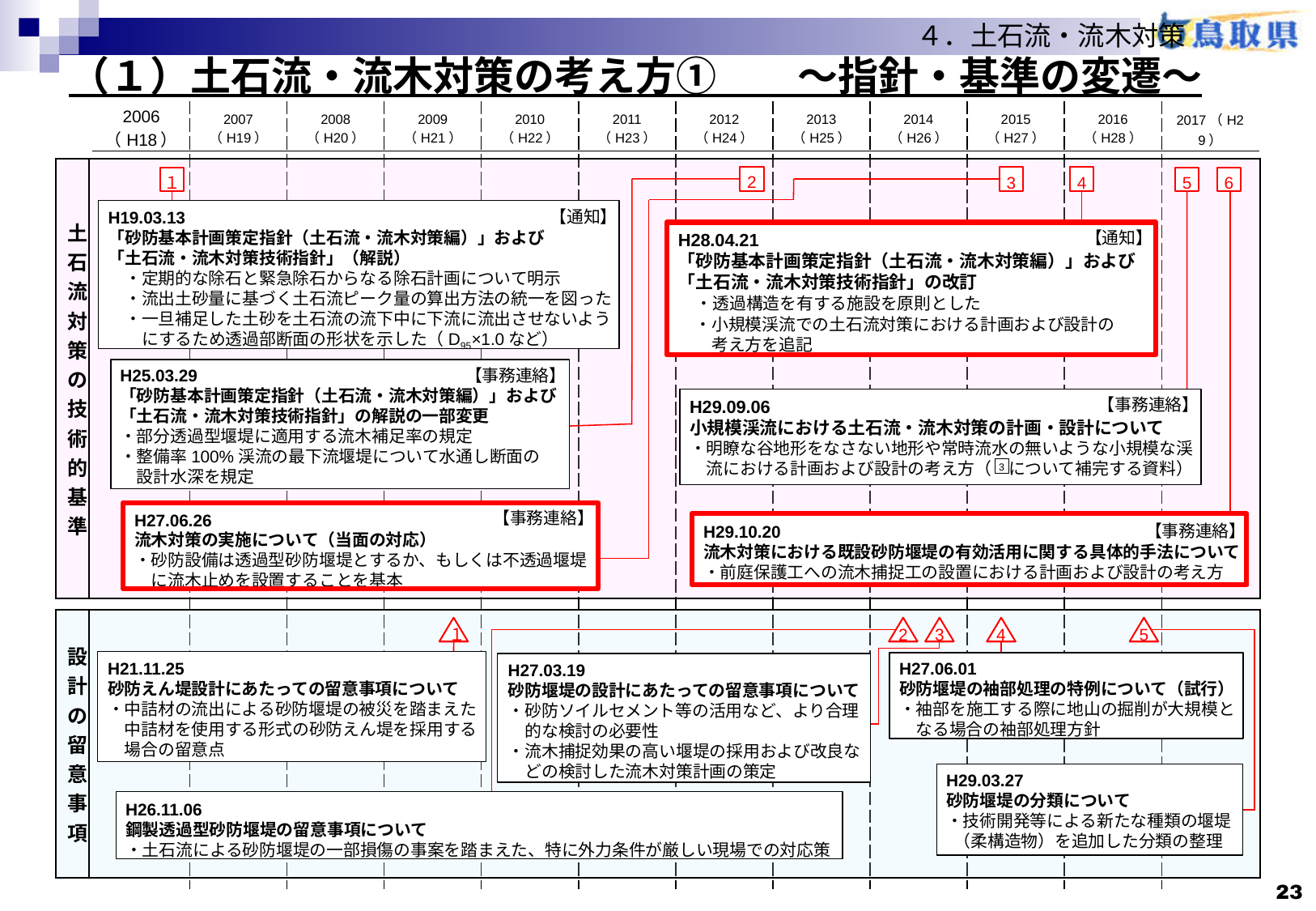

４．土石流・流木対策
# （１）土石流・流木対策の考え方①　　～指針・基準の変遷～
| 2006 （H18） | 2007 （H19） | 2008 （H20） | 2009 （H21） | 2010 （H22） | 2011 （H23） | 2012 （H24） | 2013 （H25） | 2014 （H26） | 2015 （H27） | 2016 （H28） | 2017（H29） |
| --- | --- | --- | --- | --- | --- | --- | --- | --- | --- | --- | --- |
|  |  |  |  |  |  |  |  |  |  |  |  |
| 土石流対策の技術的基準 |  |
| --- | --- |
2
3
4
5
6
１

H19.03.13
「砂防基本計画策定指針（土石流・流木対策編）」および
「土石流・流木対策技術指針」（解説）
　・定期的な除石と緊急除石からなる除石計画について明示
　・流出土砂量に基づく土石流ピーク量の算出方法の統一を図った
　・一旦補足した土砂を土石流の流下中に下流に流出させないよう
　　にするため透過部断面の形状を示した（D95×1.0など）
【通知】

【通知】
H28.04.21
「砂防基本計画策定指針（土石流・流木対策編）」および
「土石流・流木対策技術指針」の改訂
　・透過構造を有する施設を原則とした
　・小規模渓流での土石流対策における計画および設計の
　　考え方を追記

H25.03.29
「砂防基本計画策定指針（土石流・流木対策編）」および
「土石流・流木対策技術指針」の解説の一部変更
・部分透過型堰堤に適用する流木補足率の規定
・整備率100%渓流の最下流堰堤について水通し断面の
　設計水深を規定

【事務連絡】

H29.09.06
小規模渓流における土石流・流木対策の計画・設計について
・明瞭な谷地形をなさない地形や常時流水の無いような小規模な渓
　流における計画および設計の考え方（　について補完する資料）
【事務連絡】
3

【事務連絡】
H27.06.26
流木対策の実施について（当面の対応）
・砂防設備は透過型砂防堰堤とするか、もしくは不透過堰堤
　に流木止めを設置することを基本

H29.10.20
流木対策における既設砂防堰堤の有効活用に関する具体的手法について
・前庭保護工への流木捕捉工の設置における計画および設計の考え方

【事務連絡】
1
2
| 設計の留意事項 |  |
| --- | --- |
１
2
3
4
5

H21.11.25
砂防えん堤設計にあたっての留意事項について
・中詰材の流出による砂防堰堤の被災を踏まえた
　中詰材を使用する形式の砂防えん堤を採用する
　場合の留意点

H27.06.01
砂防堰堤の袖部処理の特例について（試行）
・袖部を施工する際に地山の掘削が大規模と
　なる場合の袖部処理方針

H27.03.19
砂防堰堤の設計にあたっての留意事項について
・砂防ソイルセメント等の活用など、より合理
　的な検討の必要性
・流木捕捉効果の高い堰堤の採用および改良な
　どの検討した流木対策計画の策定
H29.03.27
砂防堰堤の分類について
・技術開発等による新たな種類の堰堤
 （柔構造物）を追加した分類の整理

H26.11.06
鋼製透過型砂防堰堤の留意事項について
・土石流による砂防堰堤の一部損傷の事案を踏まえた、特に外力条件が厳しい現場での対応策
23